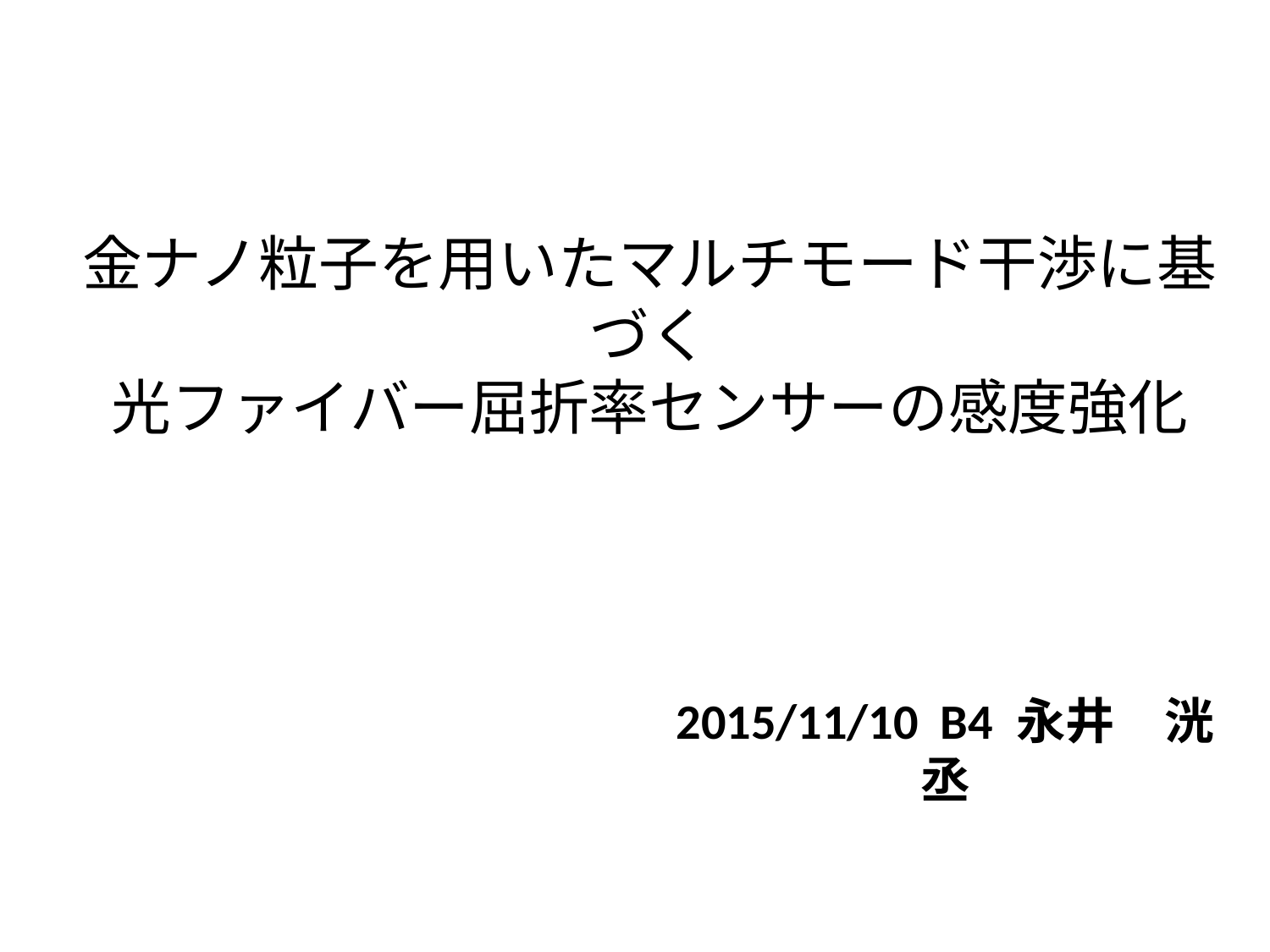

金ナノ粒子を用いたマルチモード干渉に基づく
光ファイバー屈折率センサーの感度強化
2015/11/10  B4 永井　洸丞